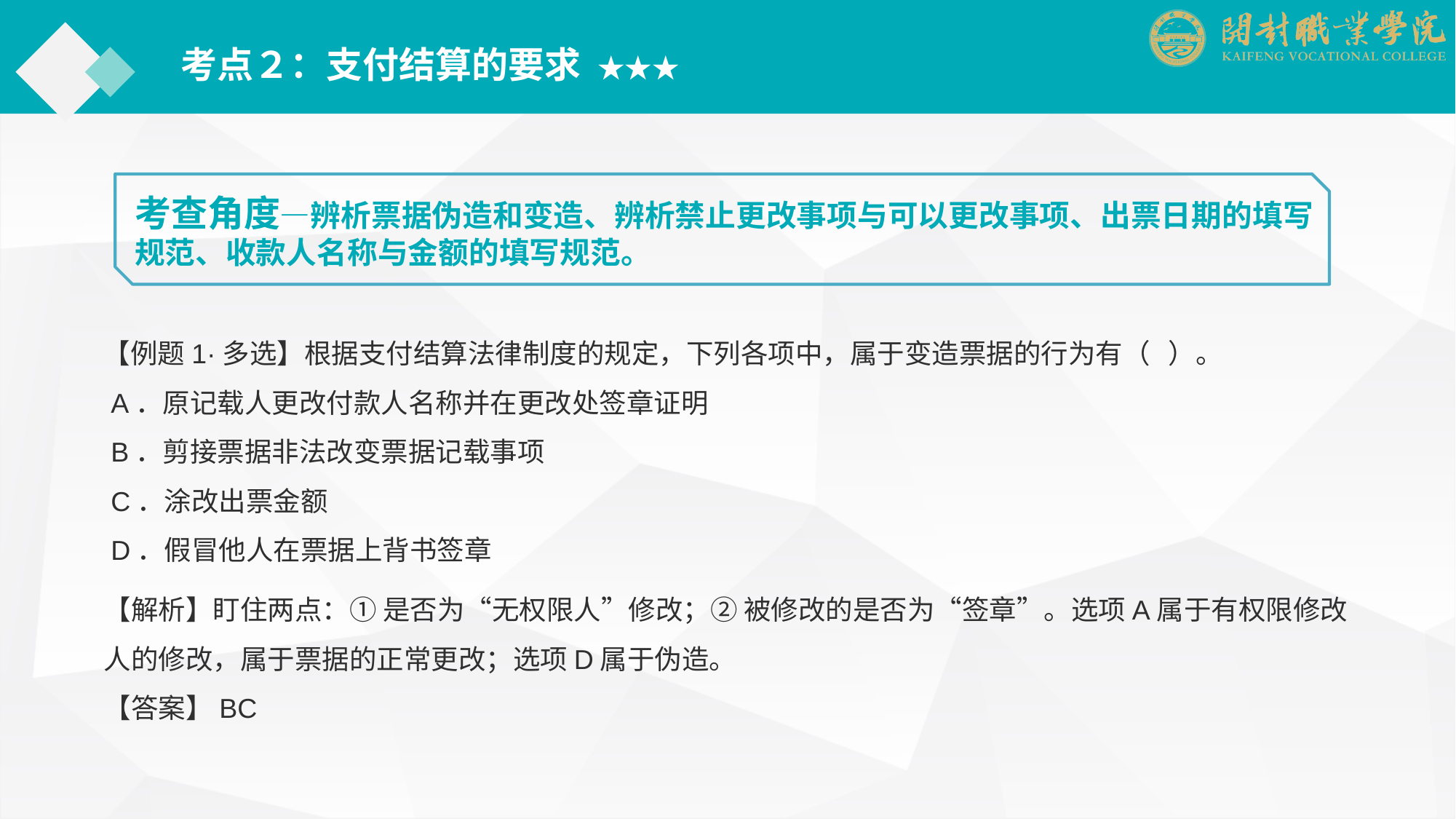

考点２：支付结算的要求  ★★★

考查角度—辨析票据伪造和变造、辨析禁止更改事项与可以更改事项、出票日期的填写规范、收款人名称与金额的填写规范。
【例题1·多选】根据支付结算法律制度的规定，下列各项中，属于变造票据的行为有（   ）。
 A．原记载人更改付款人名称并在更改处签章证明
 B．剪接票据非法改变票据记载事项
 C．涂改出票金额
 D．假冒他人在票据上背书签章
【解析】盯住两点：① 是否为“无权限人”修改；② 被修改的是否为“签章”。选项A属于有权限修改人的修改，属于票据的正常更改；选项D属于伪造。
【答案】BC